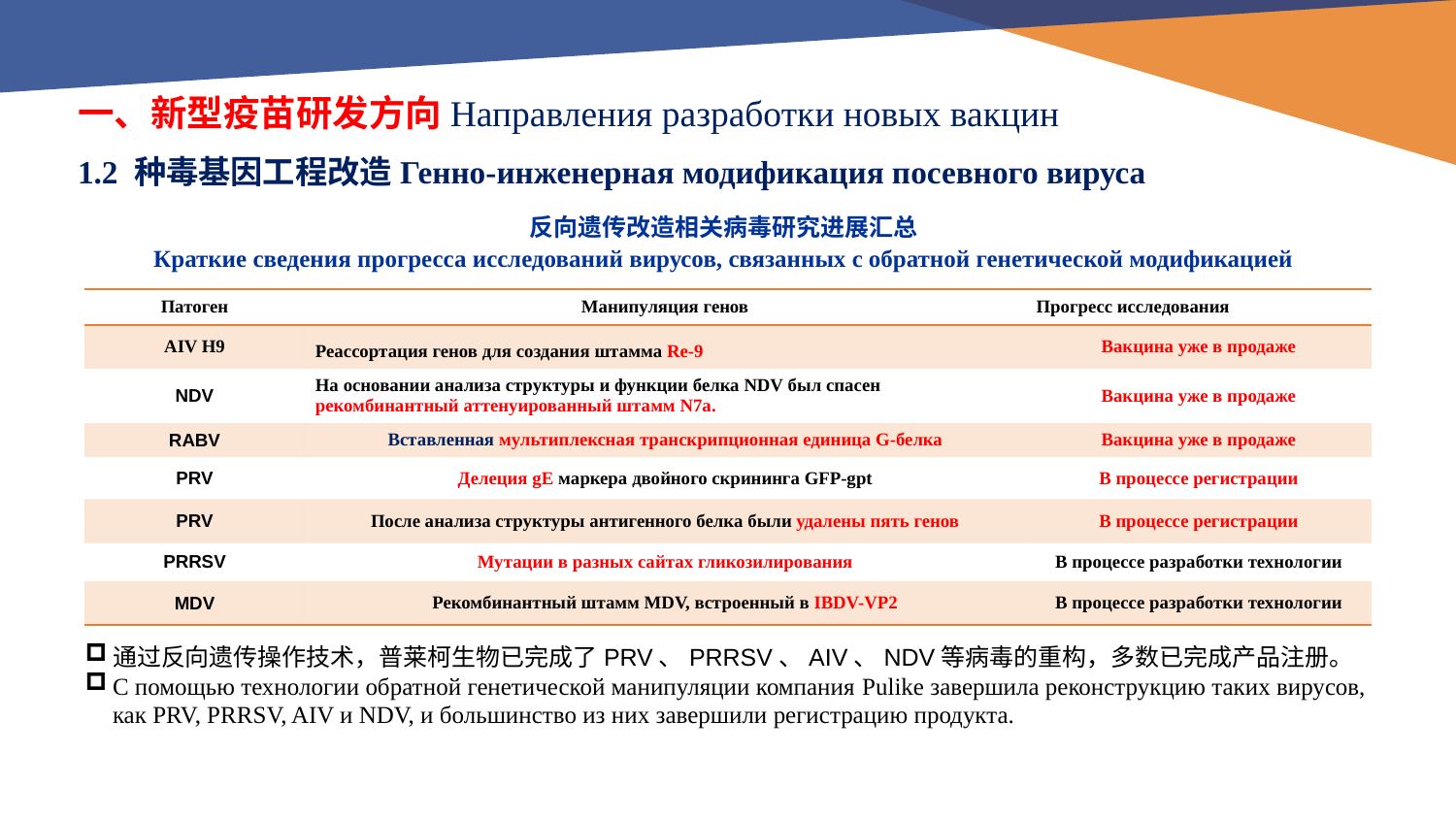

一、新型疫苗研发方向Направления разработки новых вакцин
1.2 种毒基因工程改造Генно-инженерная модификация посевного вируса
反向遗传改造相关病毒研究进展汇总
Краткие сведения прогресса исследований вирусов, связанных с обратной генетической модификацией
| Патоген | Манипуляция генов | Прогресс исследования |
| --- | --- | --- |
| AIV H9 | Реассортация генов для создания штамма Re-9 | Вакцина уже в продаже |
| NDV | На основании анализа структуры и функции белка NDV был спасен рекомбинантный аттенуированный штамм N7a. | Вакцина уже в продаже |
| RABV | Вставленная мультиплексная транскрипционная единица G-белка | Вакцина уже в продаже |
| PRV | Делеция gE маркера двойного скрининга GFP-gpt | В процессе регистрации |
| PRV | После анализа структуры антигенного белка были удалены пять генов | В процессе регистрации |
| PRRSV | Мутации в разных сайтах гликозилирования | В процессе разработки технологии |
| MDV | Рекомбинантный штамм MDV, встроенный в IBDV-VP2 | В процессе разработки технологии |
通过反向遗传操作技术，普莱柯生物已完成了PRV、PRRSV、AIV、NDV等病毒的重构，多数已完成产品注册。
С помощью технологии обратной генетической манипуляции компания Pulike завершила реконструкцию таких вирусов, как PRV, PRRSV, AIV и NDV, и большинство из них завершили регистрацию продукта.